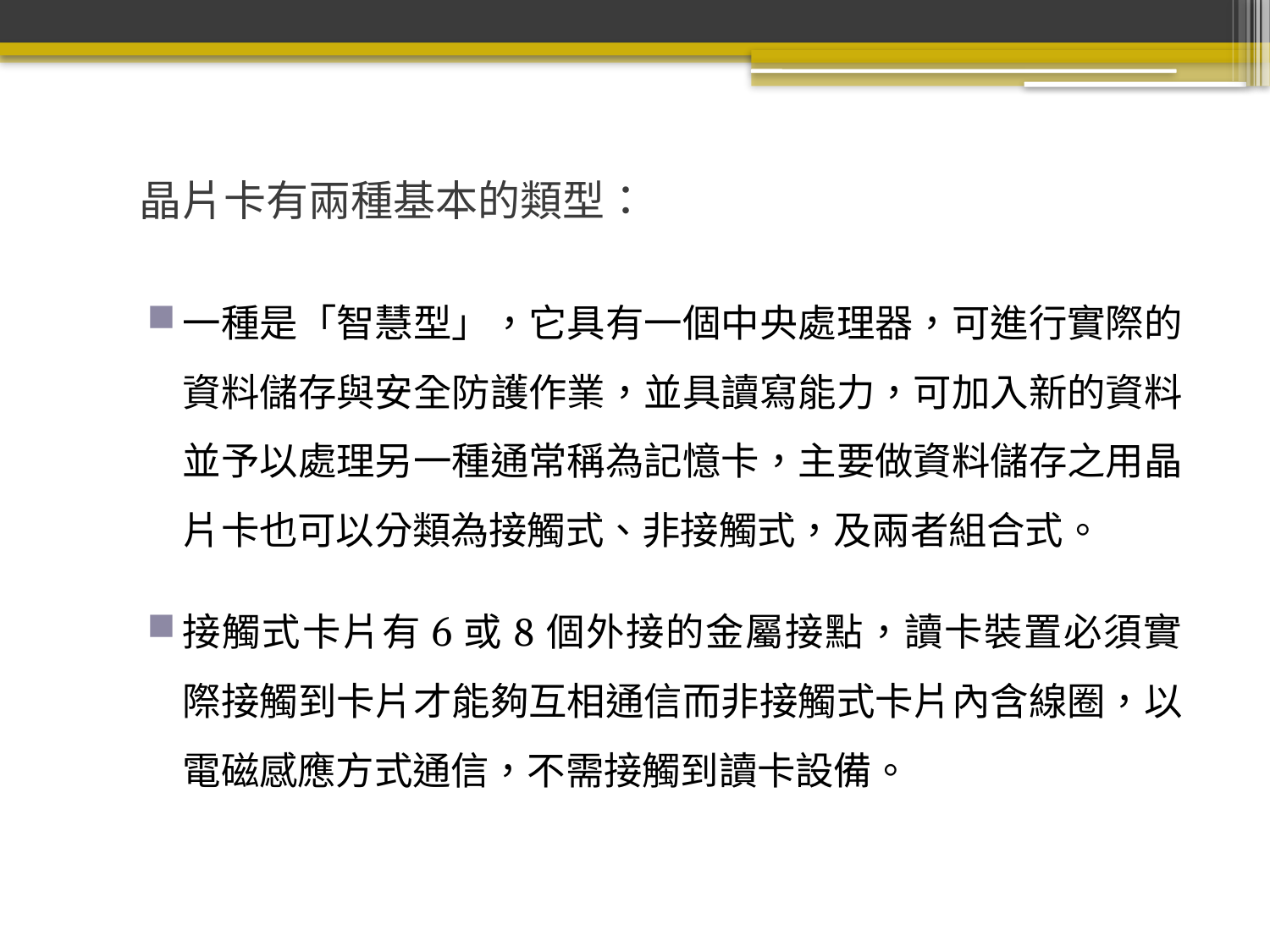

# 晶片卡有兩種基本的類型：
一種是「智慧型」，它具有一個中央處理器，可進行實際的資料儲存與安全防護作業，並具讀寫能力，可加入新的資料並予以處理另一種通常稱為記憶卡，主要做資料儲存之用晶片卡也可以分類為接觸式、非接觸式，及兩者組合式。

接觸式卡片有6或8個外接的金屬接點，讀卡裝置必須實際接觸到卡片才能夠互相通信而非接觸式卡片內含線圈，以電磁感應方式通信，不需接觸到讀卡設備。